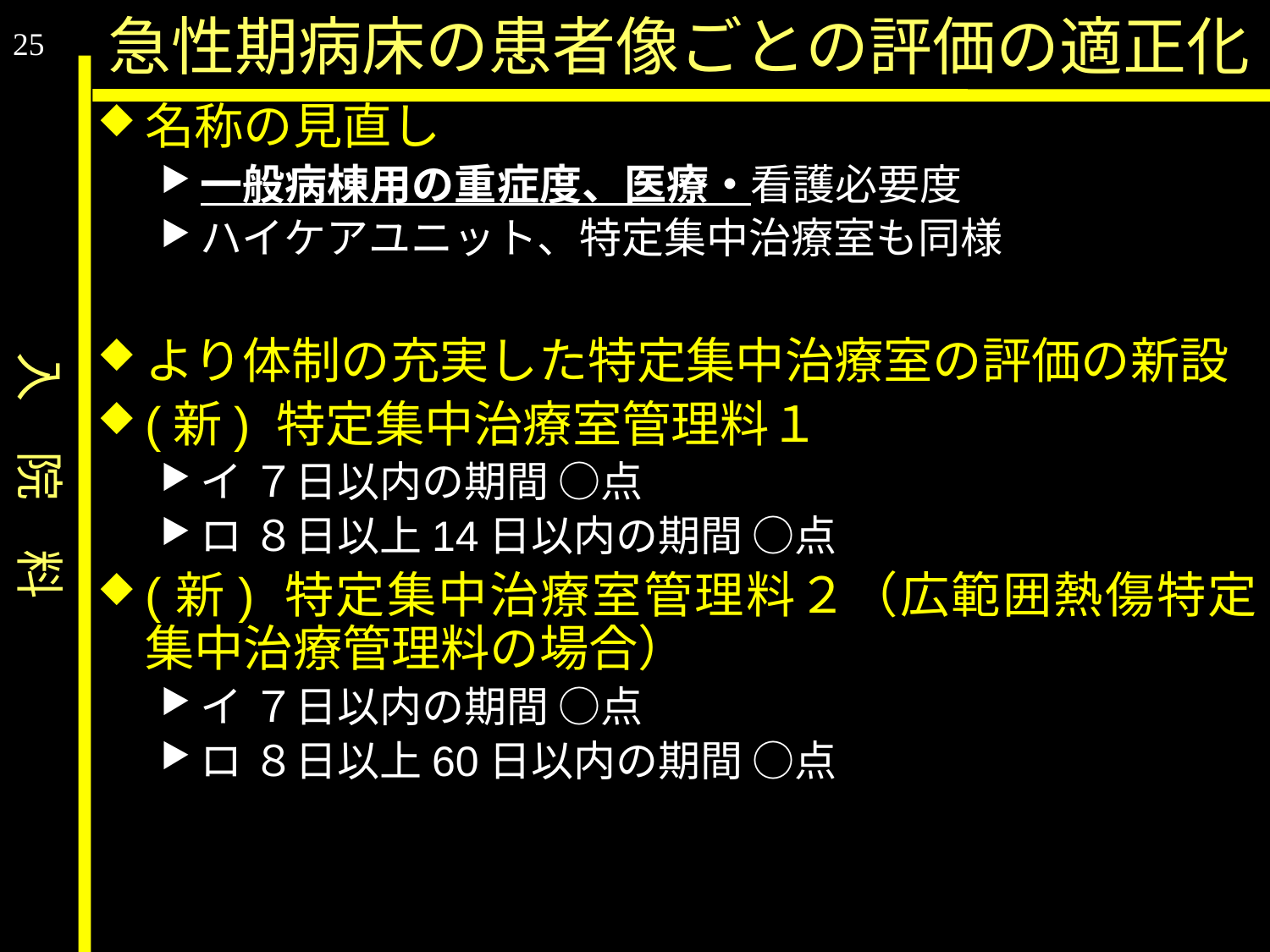

入　院　料
急性期病床の患者像ごとの評価の適正化
25

名称の見直し
一般病棟用の重症度、医療・看護必要度
ハイケアユニット、特定集中治療室も同様

より体制の充実した特定集中治療室の評価の新設
(新) 特定集中治療室管理料１
イ ７日以内の期間 ○点
ロ ８日以上14日以内の期間 ○点
(新) 特定集中治療室管理料２（広範囲熱傷特定集中治療管理料の場合）
イ ７日以内の期間 ○点
ロ ８日以上60日以内の期間 ○点